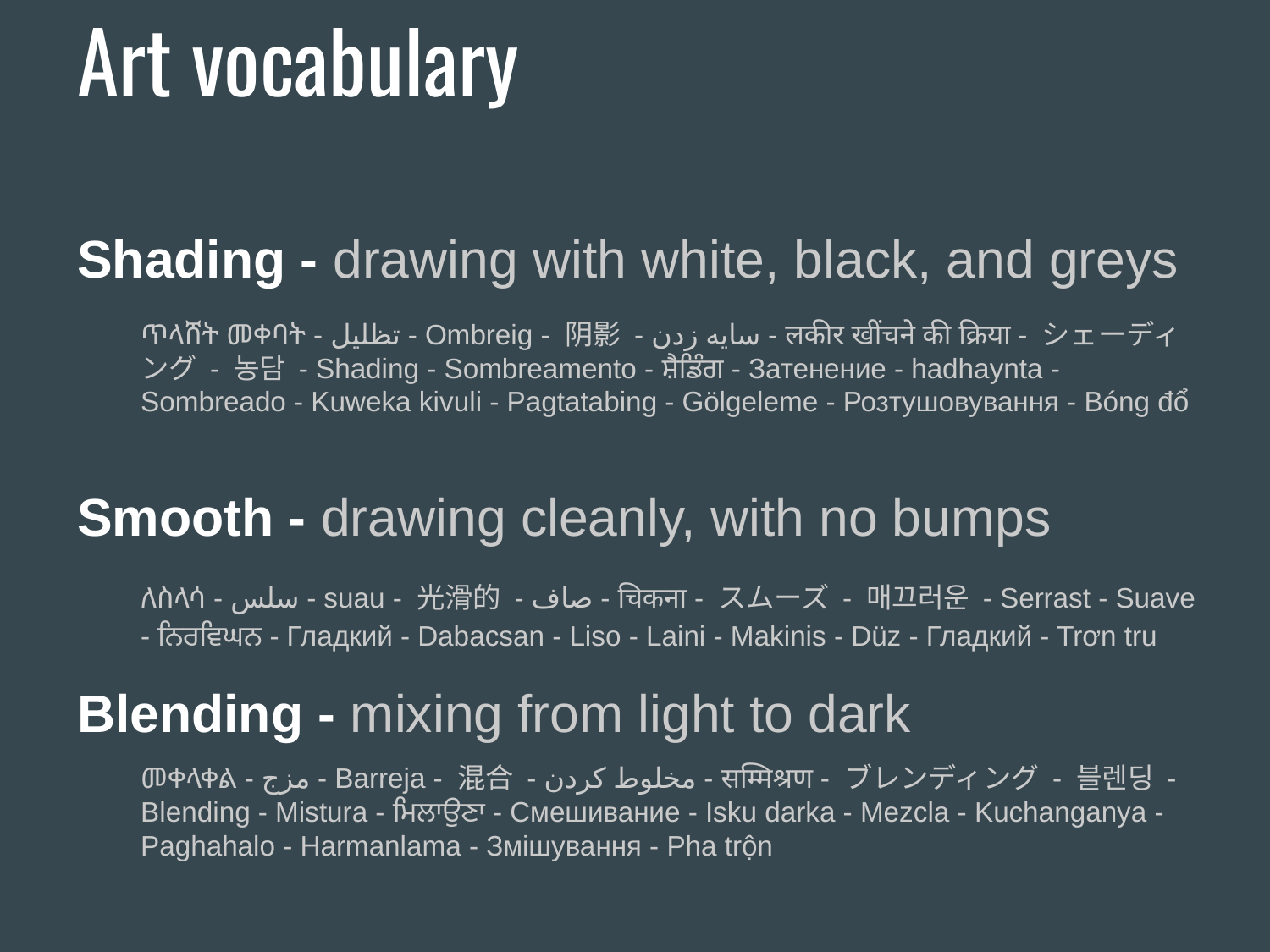

Art vocabulary

Shading - drawing with white, black, and greys
ጥላሸት መቀባት - تظليل - Ombreig - 阴影 - سایه زدن - लकीर खींचने की क्रिया - シェーディング - 농담 - Shading - Sombreamento - ਸ਼ੈਡਿੰਗ - Затенение - hadhaynta - Sombreado - Kuweka kivuli - Pagtatabing - Gölgeleme - Розтушовування - Bóng đổ

Smooth - drawing cleanly, with no bumps
ለስላሳ - سلس - suau - 光滑的 - صاف - चिकना - スムーズ - 매끄러운 - Serrast - Suave - ਨਿਰਵਿਘਨ - Гладкий - Dabacsan - Liso - Laini - Makinis - Düz - Гладкий - Trơn tru
Blending - mixing from light to dark
መቀላቀል - مزج - Barreja - 混合 - مخلوط کردن - सम्मिश्रण - ブレンディング - 블렌딩 - Blending - Mistura - ਮਿਲਾਉਣਾ - Смешивание - Isku darka - Mezcla - Kuchanganya - Paghahalo - Harmanlama - Змішування - Pha trộn